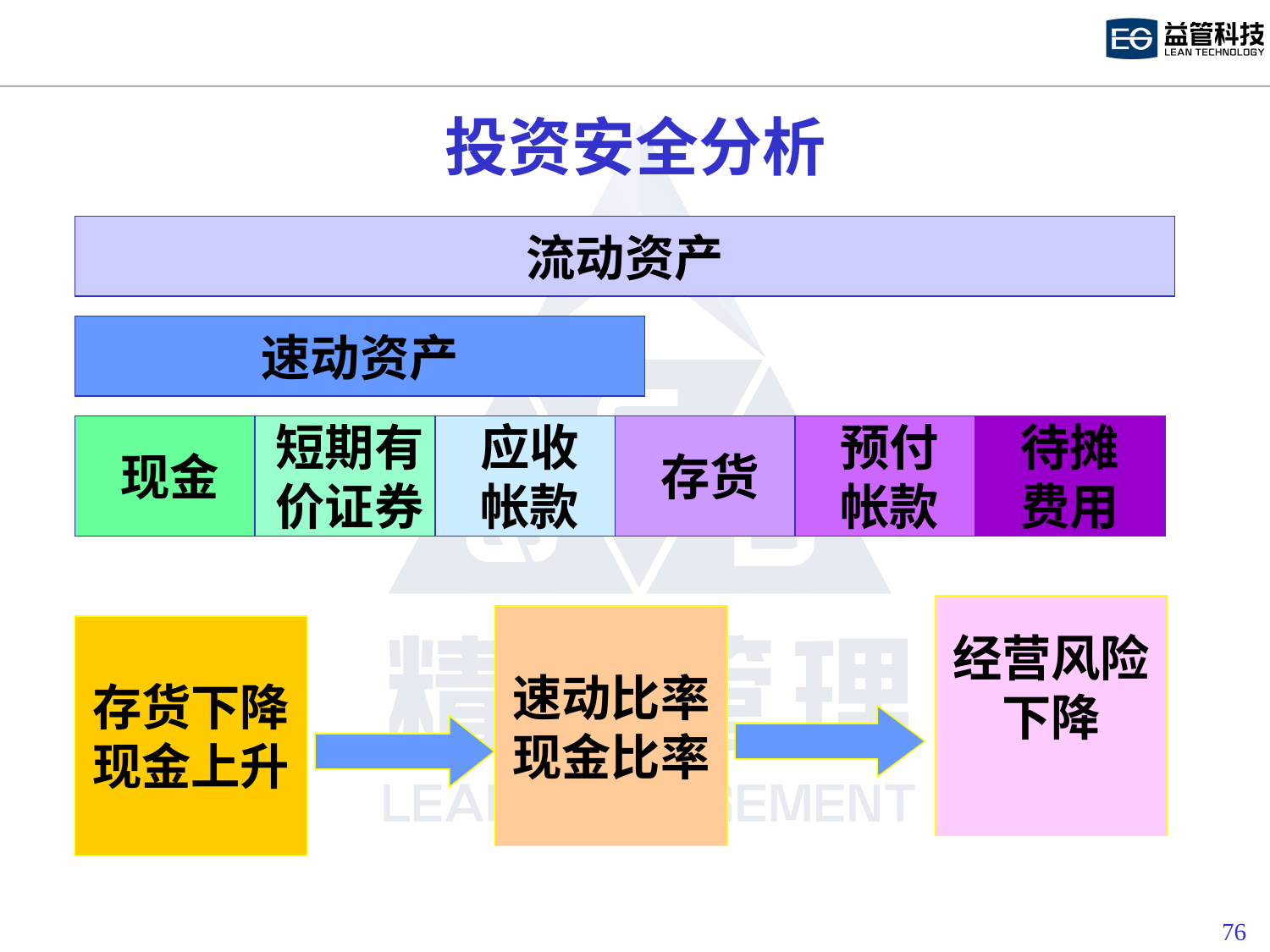

# 投资安全分析
流动资产
速动资产
现金
短期有
价证券
应收
帐款
存货
预付
帐款
待摊
费用
经营风险
下降

速动比率
现金比率
存货下降
现金上升